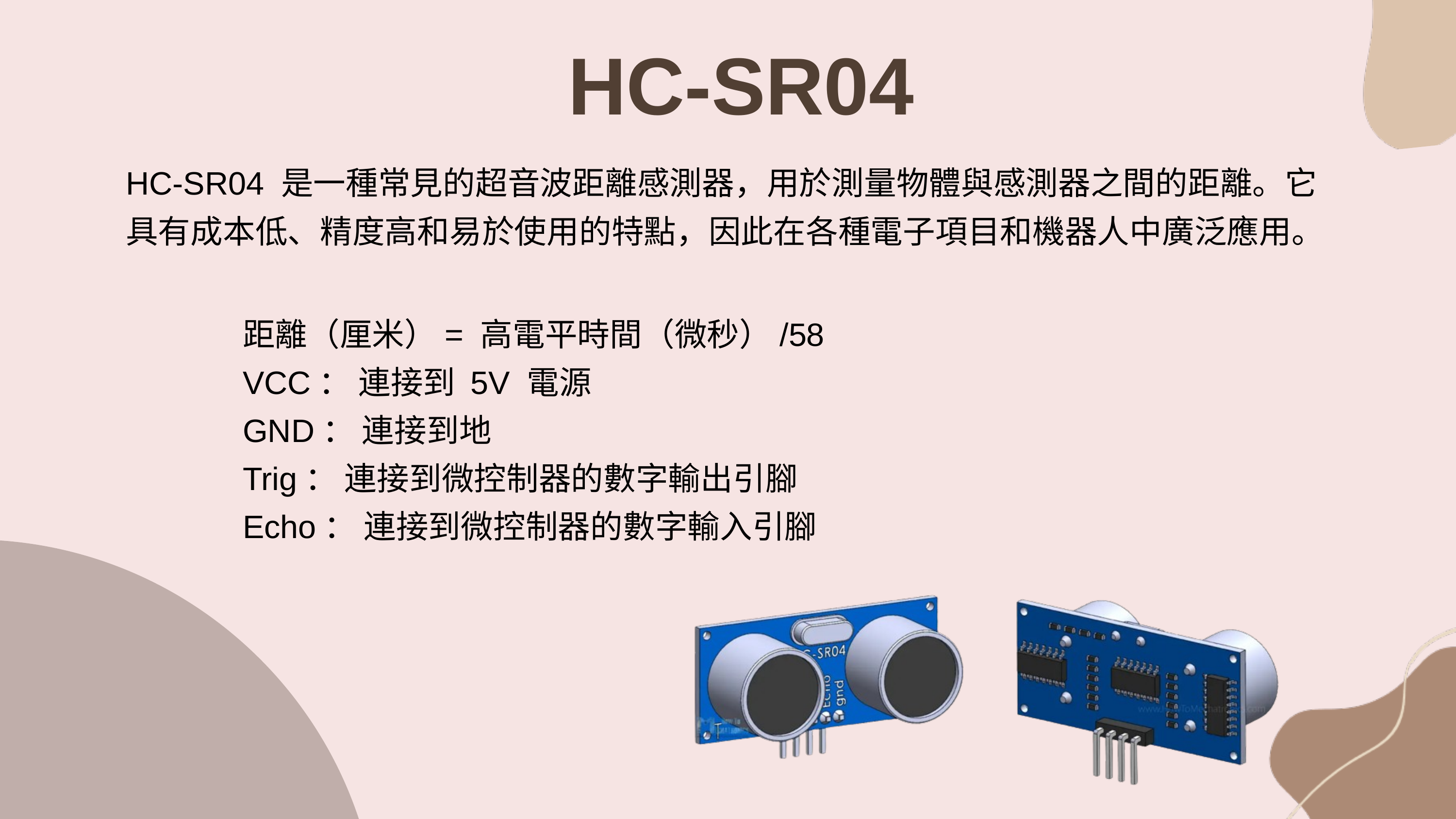

HC-SR04
HC-SR04 是一種常見的超音波距離感測器，用於測量物體與感測器之間的距離。它具有成本低、精度高和易於使用的特點，因此在各種電子項目和機器人中廣泛應用。
距離（厘米）= 高電平時間（微秒）/58
VCC： 連接到 5V 電源
GND： 連接到地
Trig： 連接到微控制器的數字輸出引腳
Echo： 連接到微控制器的數字輸入引腳